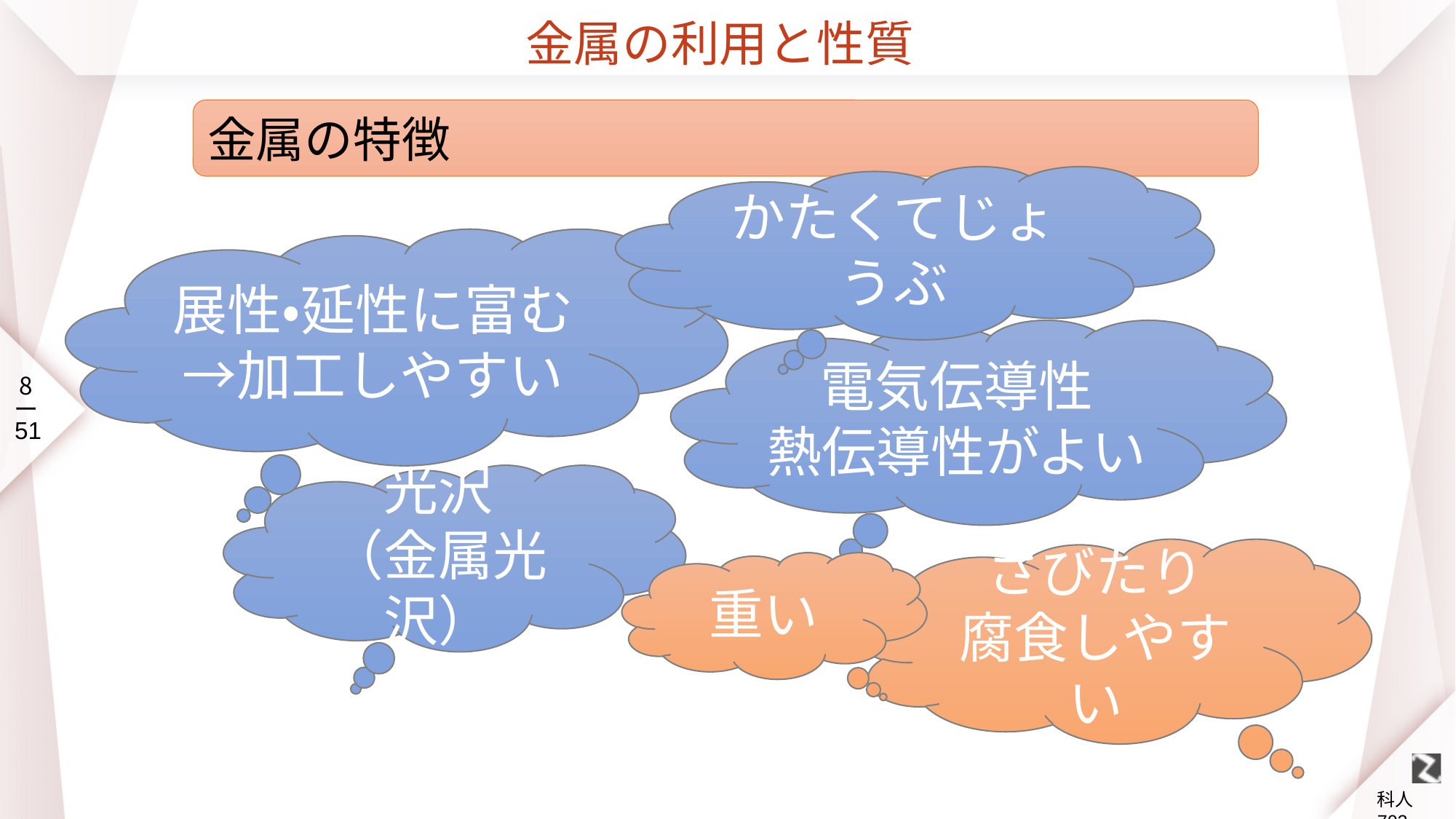

# 金属の利用と性質
２章　１節　|　２　金属

金属の特徴
かたくてじょうぶ
展性・延性に富む→加工しやすい
電気伝導性
熱伝導性がよい
光沢
（金属光沢）
さびたり
腐食しやすい
重い